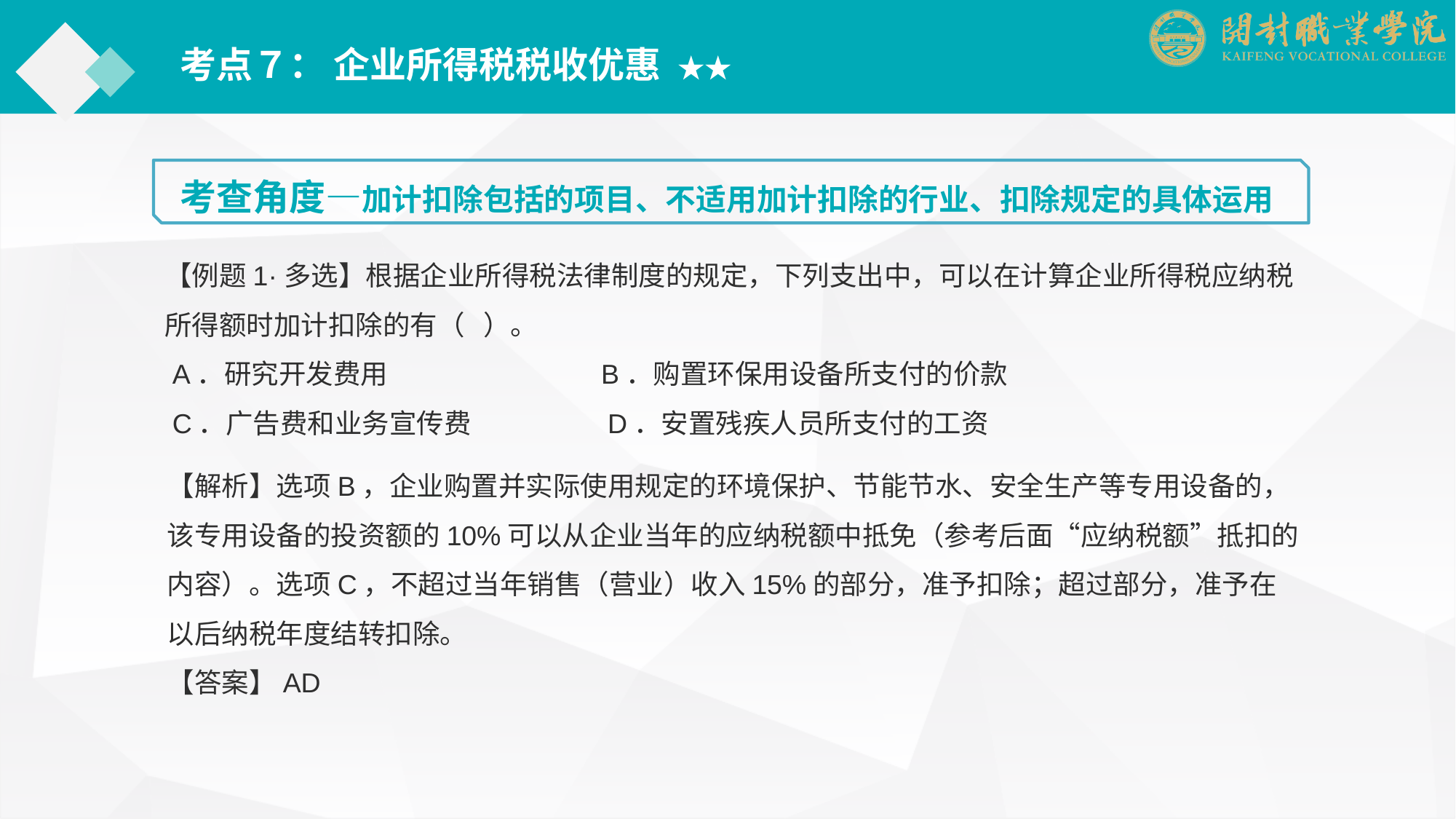

考点７： 企业所得税税收优惠  ★★

考查角度—加计扣除包括的项目、不适用加计扣除的行业、扣除规定的具体运用
【例题1·多选】根据企业所得税法律制度的规定，下列支出中，可以在计算企业所得税应纳税所得额时加计扣除的有（   ）。
 A．研究开发费用		B．购置环保用设备所支付的价款
 C．广告费和业务宣传费	　　　　D．安置残疾人员所支付的工资
【解析】选项B，企业购置并实际使用规定的环境保护、节能节水、安全生产等专用设备的，该专用设备的投资额的10%可以从企业当年的应纳税额中抵免（参考后面“应纳税额”抵扣的内容）。选项C，不超过当年销售（营业）收入15%的部分，准予扣除；超过部分，准予在以后纳税年度结转扣除。
【答案】AD